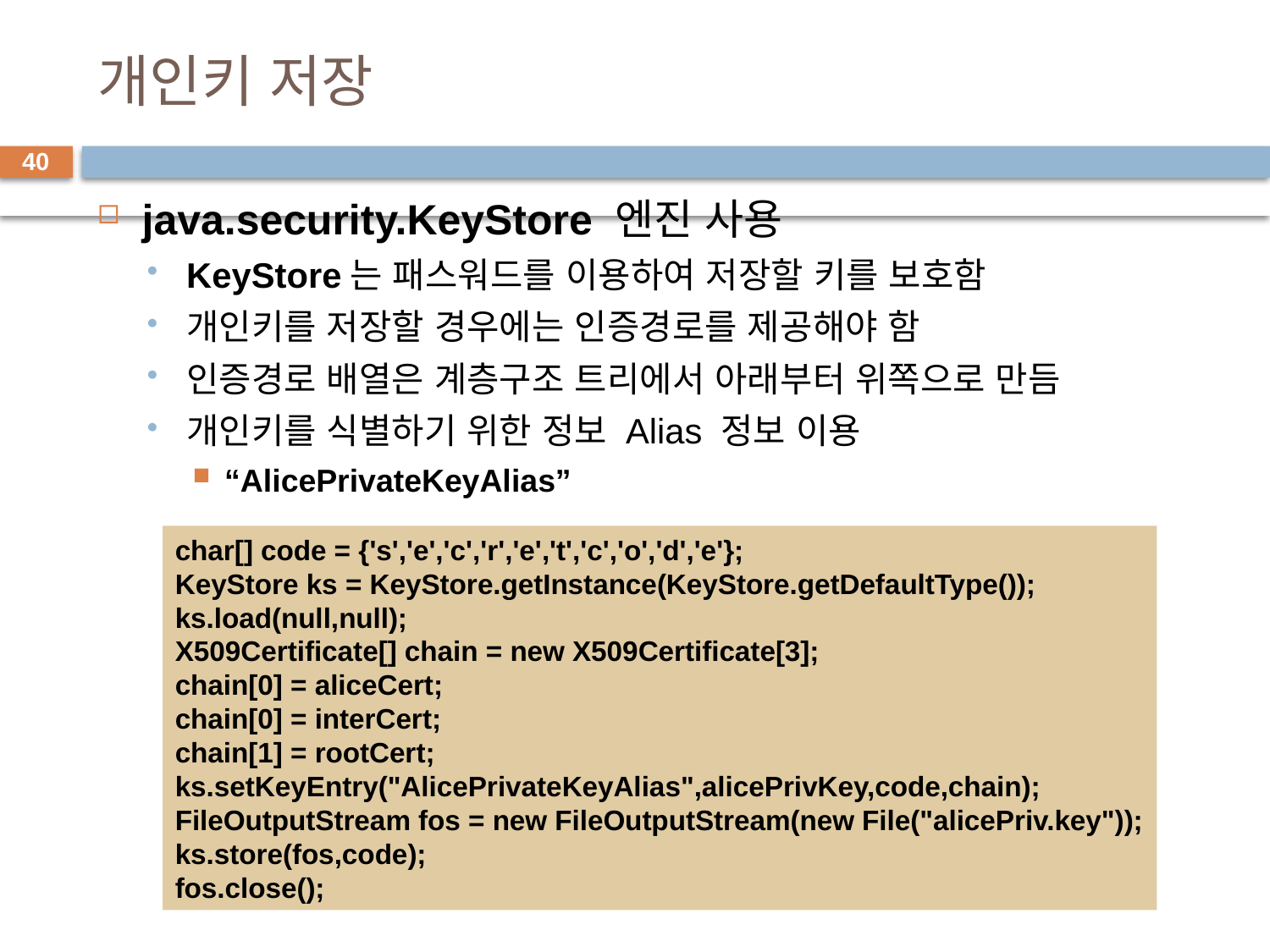

# 개인키 저장
40
java.security.KeyStore 엔진 사용
KeyStore는 패스워드를 이용하여 저장할 키를 보호함
개인키를 저장할 경우에는 인증경로를 제공해야 함
인증경로 배열은 계층구조 트리에서 아래부터 위쪽으로 만듬
개인키를 식별하기 위한 정보 Alias 정보 이용
“AlicePrivateKeyAlias”

char[] code = {'s','e','c','r','e','t','c','o','d','e'};
KeyStore ks = KeyStore.getInstance(KeyStore.getDefaultType());
ks.load(null,null);
X509Certificate[] chain = new X509Certificate[3];
chain[0] = aliceCert;
chain[0] = interCert;
chain[1] = rootCert;
ks.setKeyEntry("AlicePrivateKeyAlias",alicePrivKey,code,chain);
FileOutputStream fos = new FileOutputStream(new File("alicePriv.key"));
ks.store(fos,code);
fos.close();